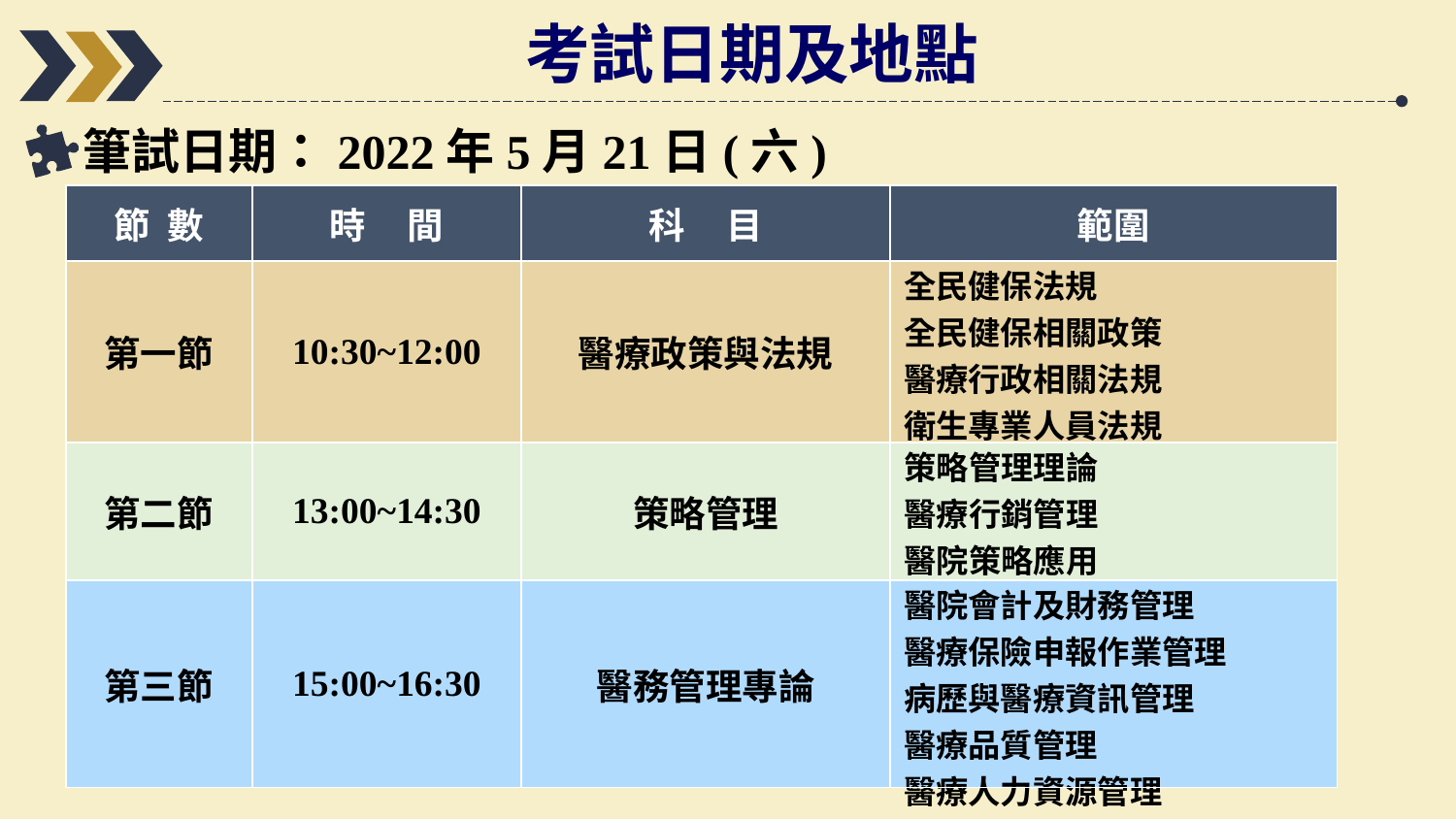

考試日期及地點

筆試日期：2022年5月21日(六)

| 節 數 | 時 間 | 科 目 | 範圍 |
| --- | --- | --- | --- |
| 第一節 | 10:30~12:00 | 醫療政策與法規 | 全民健保法規 全民健保相關政策 醫療行政相關法規 衛生專業人員法規 |
| 第二節 | 13:00~14:30 | 策略管理 | 策略管理理論 醫療行銷管理 醫院策略應用 |
| 第三節 | 15:00~16:30 | 醫務管理專論 | 醫院會計及財務管理 醫療保險申報作業管理 病歷與醫療資訊管理 醫療品質管理 醫療人力資源管理 |